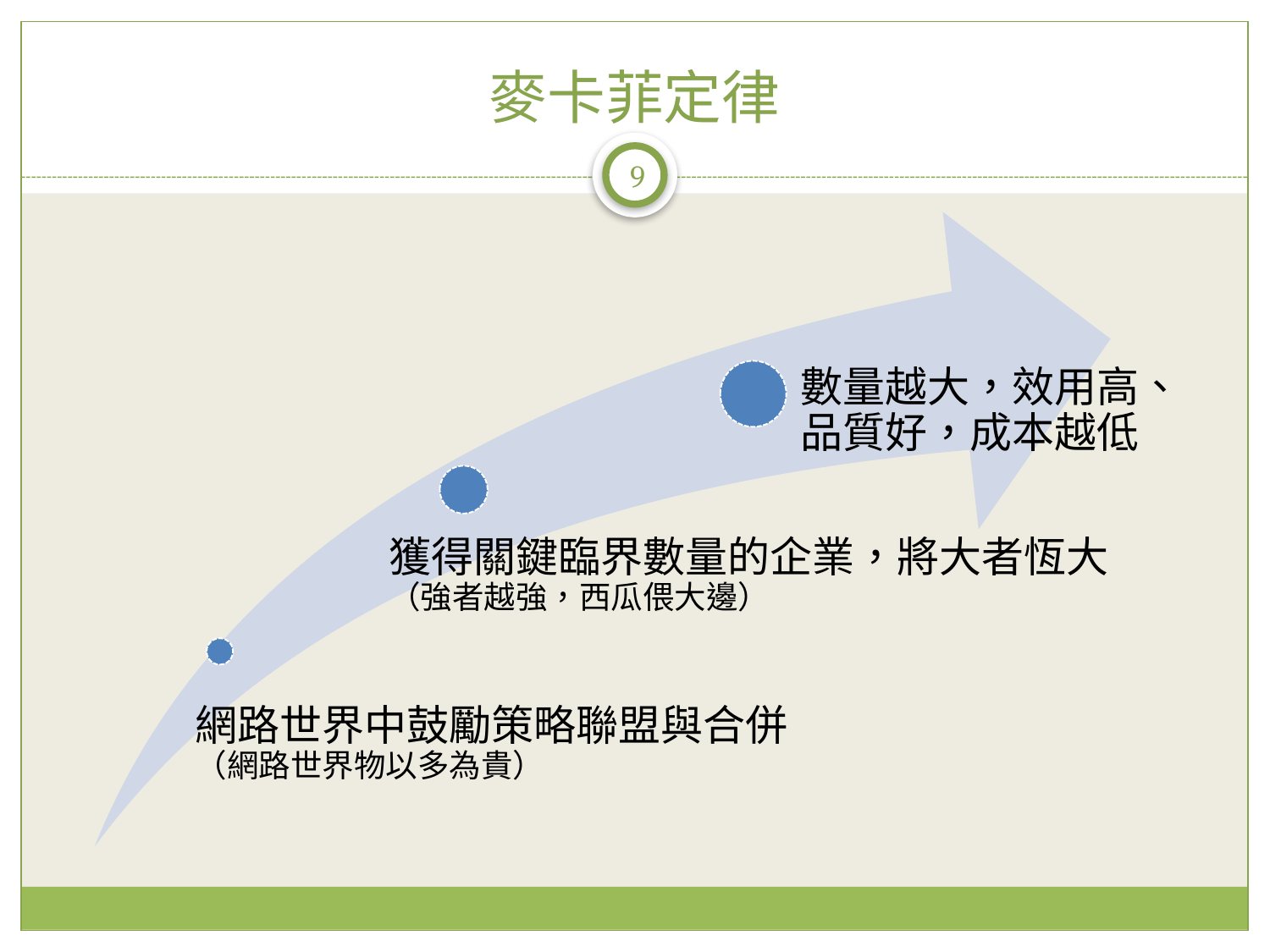

# 麥卡菲定律
9
網路世界中鼓勵策略聯盟與合併
（網路世界物以多為貴）
獲得關鍵臨界數量的企業，將大者恆大
（強者越強，西瓜偎大邊）
數量越大，效用高、品質好，成本越低